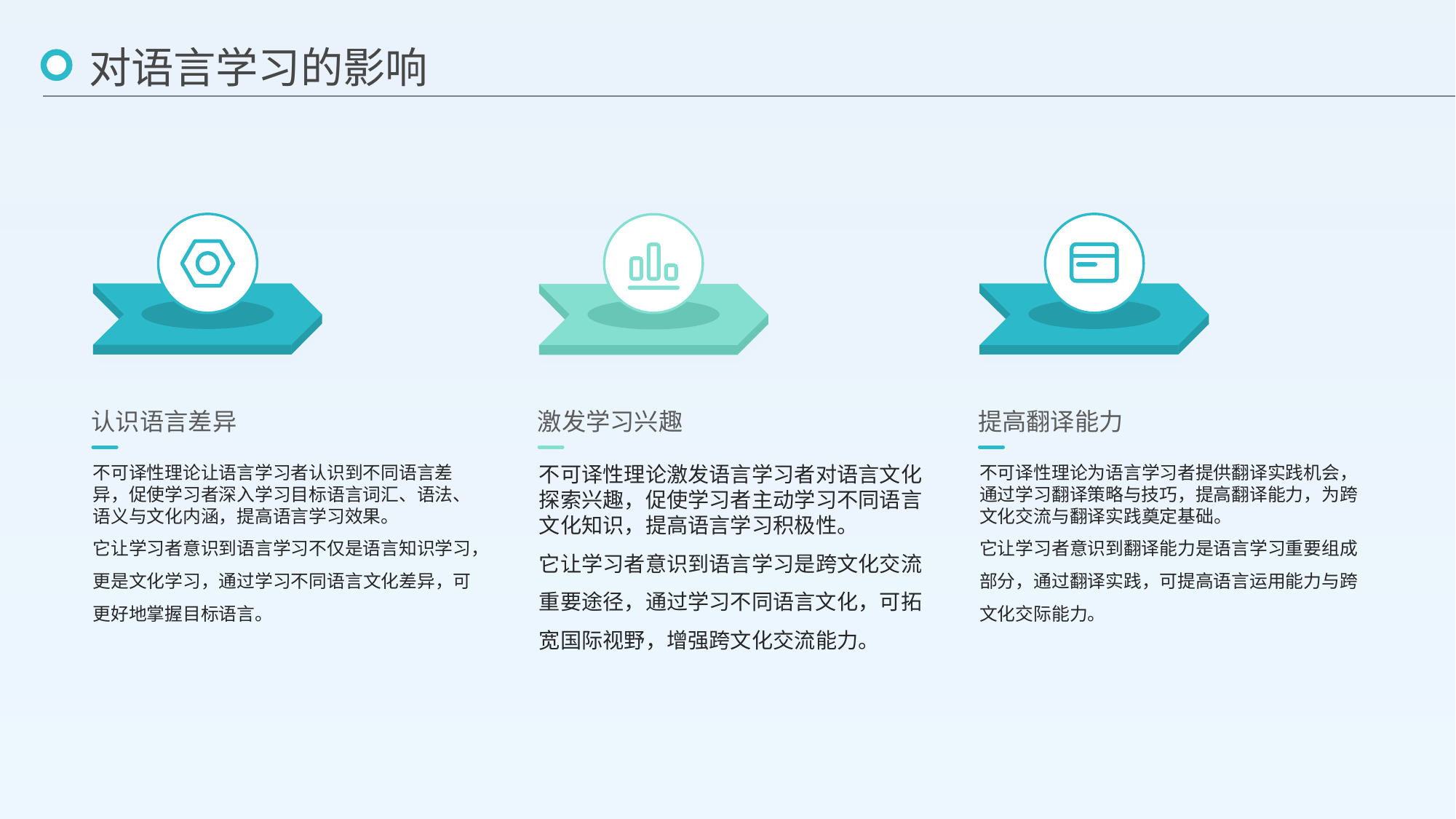

对语言学习的影响

认识语言差异
激发学习兴趣
提高翻译能力
不可译性理论让语言学习者认识到不同语言差异，促使学习者深入学习目标语言词汇、语法、语义与文化内涵，提高语言学习效果。
它让学习者意识到语言学习不仅是语言知识学习，更是文化学习，通过学习不同语言文化差异，可更好地掌握目标语言。
不可译性理论激发语言学习者对语言文化探索兴趣，促使学习者主动学习不同语言文化知识，提高语言学习积极性。
它让学习者意识到语言学习是跨文化交流重要途径，通过学习不同语言文化，可拓宽国际视野，增强跨文化交流能力。
不可译性理论为语言学习者提供翻译实践机会，通过学习翻译策略与技巧，提高翻译能力，为跨文化交流与翻译实践奠定基础。
它让学习者意识到翻译能力是语言学习重要组成部分，通过翻译实践，可提高语言运用能力与跨文化交际能力。